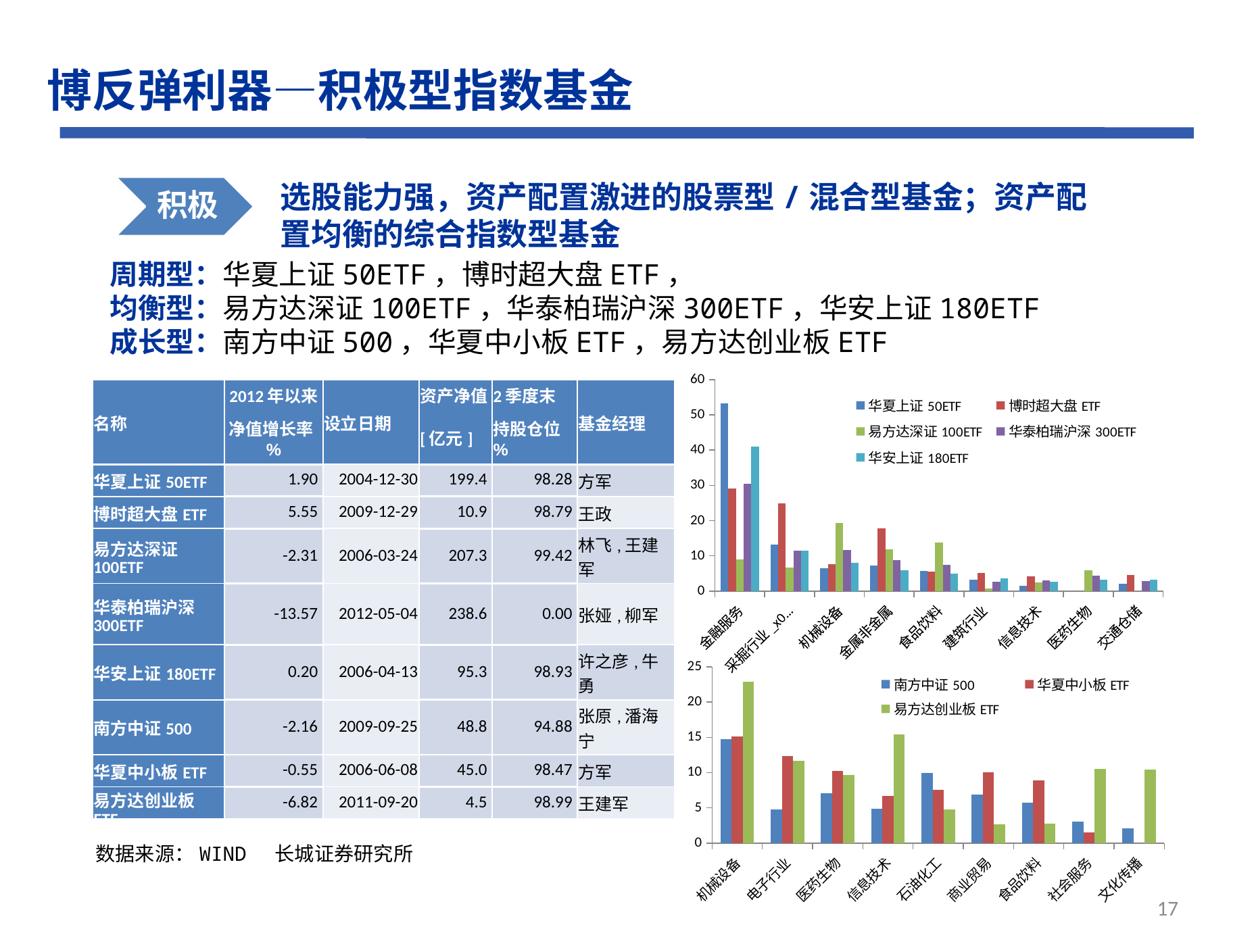

博反弹利器—积极型指数基金
选股能力强，资产配置激进的股票型/混合型基金；资产配置均衡的综合指数型基金

积极
周期型：华夏上证50ETF，博时超大盘ETF，
均衡型：易方达深证100ETF，华泰柏瑞沪深300ETF，华安上证180ETF
成长型：南方中证500，华夏中小板ETF，易方达创业板ETF

### Chart

| Category | 华夏上证50ETF | 博时超大盘ETF | 易方达深证100ETF | 华泰柏瑞沪深300ETF | 华安上证180ETF |
|---|---|---|---|---|---|
| 金融服务 | 53.31863784790039 | 29.032442092895486 | 8.974862098693848 | 30.509999999999987 | 41.0660514831543 |
| 采掘行业_x000d_ | 13.215777397155762 | 24.82260513305664 | 6.728451251983643 | 11.41 | 11.474585533142115 |
| 机械设备 | 6.50040864944458 | 7.73682403564454 | 19.379810333251953 | 11.64 | 8.061169624328617 |
| 金属非金属 | 7.255066394805908 | 17.73070907592767 | 11.825165748596191 | 8.870000000000003 | 5.996056079864502 |
| 食品饮料 | 5.636581897735586 | 5.573747634887702 | 13.760608673095703 | 7.380000000000001 | 4.900414466857899 |
| 建筑行业
 | 3.1242957115173406 | 5.16456556320189 | 0.7904211878776536 | 2.67 | 3.63632488250733 |
| 信息技术 | 1.460699796676634 | 4.125096797943115 | 2.4295287132263192 | 3.06 | 2.6917281150817867 |
| 医药生物 | 0.0 | 0.0 | 5.845684051513672 | 4.3199999999999985 | 3.170563220977783 |
| 交通仓储 | 2.0598478317260738 | 4.6053314208984375 | 0.0 | 2.8699999999999997 | 3.1898419857025146 |
| 名称 | 2012年以来 | 设立日期 | 资产净值 | 2季度末 | 基金经理 |
| --- | --- | --- | --- | --- | --- |
|  | 净值增长率% |  | [亿元] | 持股仓位% |  |
| 华夏上证50ETF | 1.90 | 2004-12-30 | 199.4 | 98.28 | 方军 |
| 博时超大盘ETF | 5.55 | 2009-12-29 | 10.9 | 98.79 | 王政 |
| 易方达深证100ETF | -2.31 | 2006-03-24 | 207.3 | 99.42 | 林飞,王建军 |
| 华泰柏瑞沪深300ETF | -13.57 | 2012-05-04 | 238.6 | 0.00 | 张娅,柳军 |
| 华安上证180ETF | 0.20 | 2006-04-13 | 95.3 | 98.93 | 许之彦,牛勇 |
| 南方中证500 | -2.16 | 2009-09-25 | 48.8 | 94.88 | 张原,潘海宁 |
| 华夏中小板ETF | -0.55 | 2006-06-08 | 45.0 | 98.47 | 方军 |
| 易方达创业板ETF | -6.82 | 2011-09-20 | 4.5 | 98.99 | 王建军 |

### Chart

| Category | 南方中证500 | 华夏中小板ETF | 易方达创业板ETF |
|---|---|---|---|
| 机械设备 | 14.72015953063965 | 15.10090351104737 | 22.90532112121582 |
| 电子行业 | 4.818220615386963 | 12.394909858703631 | 11.68561458587647 |
| 医药生物 | 7.052178859710685 | 10.235724449157715 | 9.704117774963379 |
| 信息技术 | 4.841223716735843 | 6.651564598083488 | 15.401861190795882 |
| 石油化工 | 9.930965423583972 | 7.556233882904061 | 4.783490180969246 |
| 商业贸易 | 6.9103546142578125 | 10.080604553222678 | 2.701977014541628 |
| 食品饮料 | 5.748823642730713 | 8.897839546203635 | 2.810193061828614 |
| 社会服务 | 3.079503536224365 | 1.5314524173736572 | 10.575060844421401 |
| 文化传播 | 2.070244312286379 | 0.0 | 10.470254898071307 |
数据来源：WIND  长城证券研究所
17